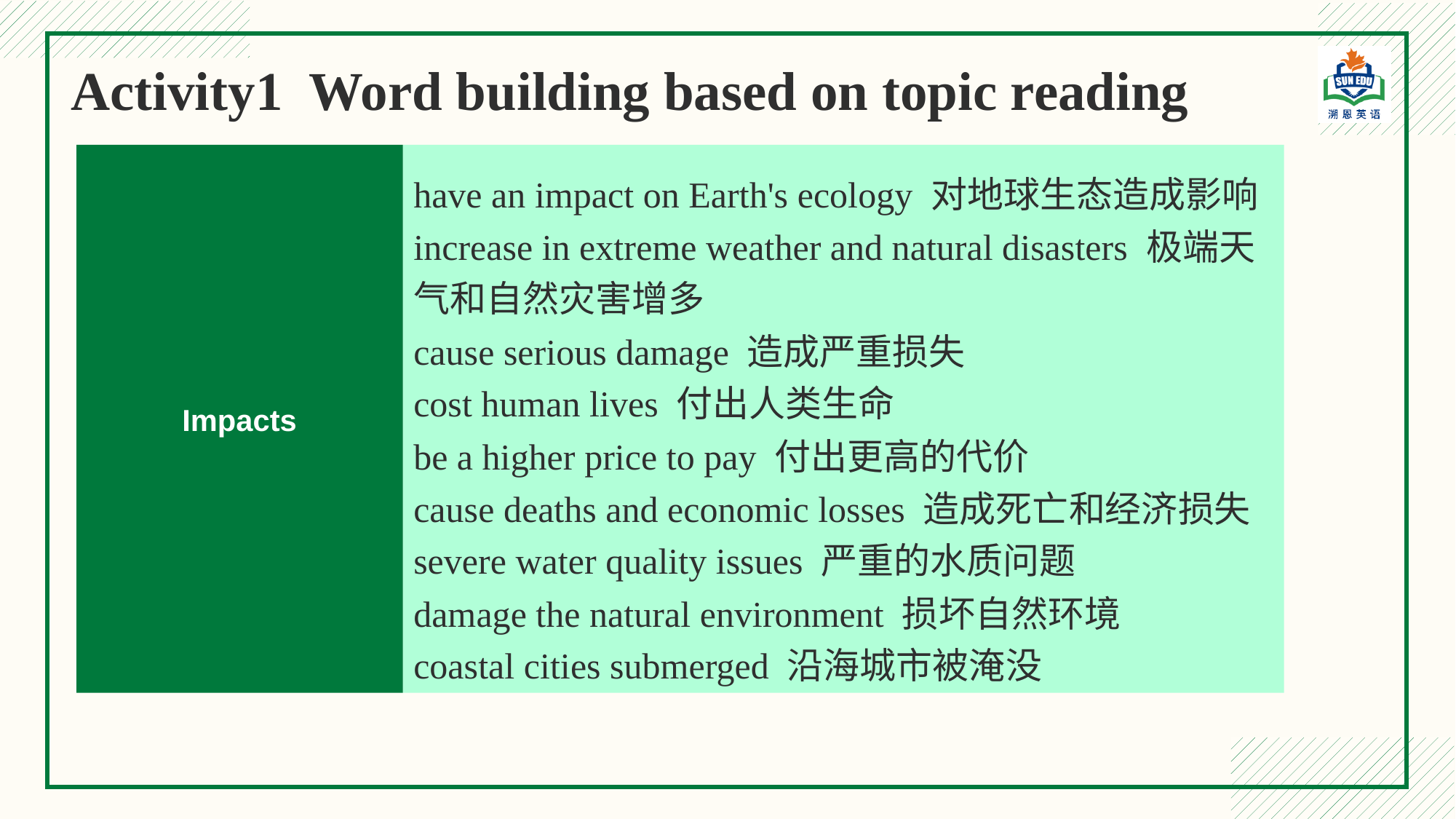

Activity1  Word building based on topic reading
Impacts

have an impact on Earth's ecology 对地球生态造成影响
increase in extreme weather and natural disasters 极端天气和自然灾害增多
cause serious damage 造成严重损失
cost human lives 付出人类生命
be a higher price to pay 付出更高的代价
cause deaths and economic losses 造成死亡和经济损失
severe water quality issues 严重的水质问题
damage the natural environment 损坏自然环境
coastal cities submerged 沿海城市被淹没